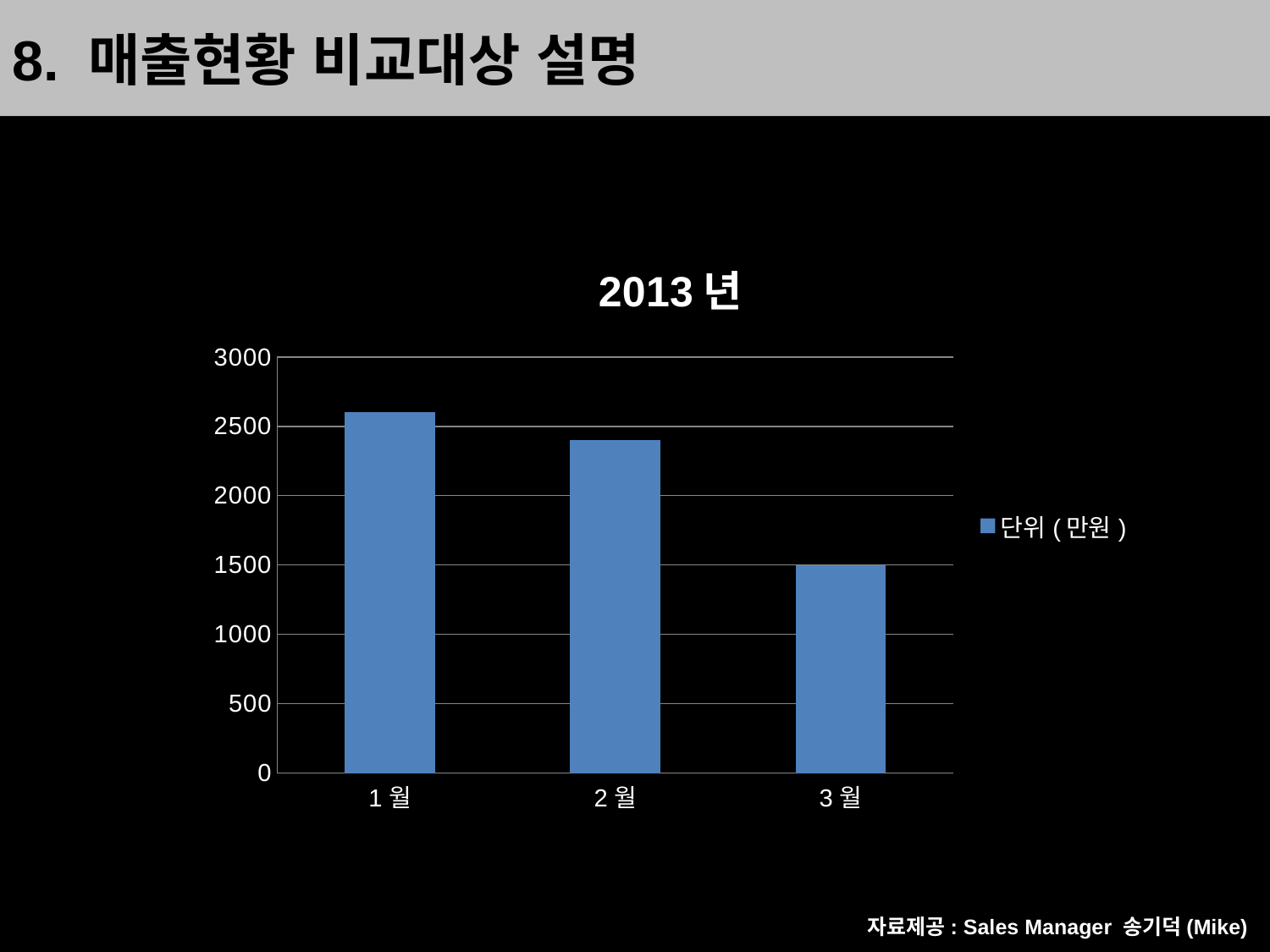

8. 매출현황 비교대상 설명

### Chart: 2013년

| Category | 단위(만원) |
|---|---|
| 1월 | 2600.0 |
| 2월 | 2400.0 |
| 3월 | 1500.0 |
자료제공: Sales Manager 송기덕(Mike)